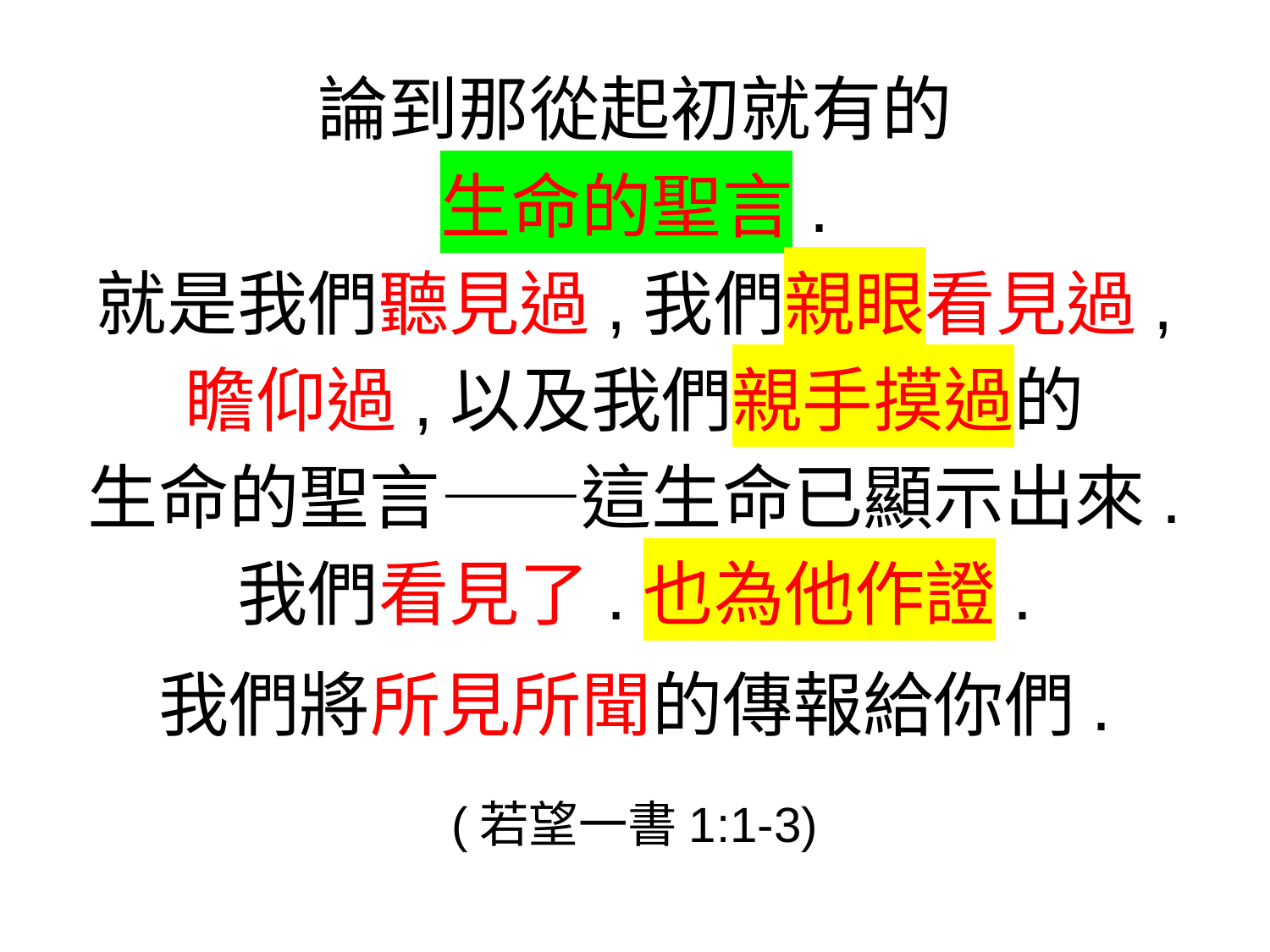

論到那從起初就有的
生命的聖言.
就是我們聽見過,我們親眼看見過,
瞻仰過,以及我們親手摸過的
生命的聖言——這生命已顯示出來.
我們看見了.也為他作證.
我們將所見所聞的傳報給你們.
(若望一書1:1-3)